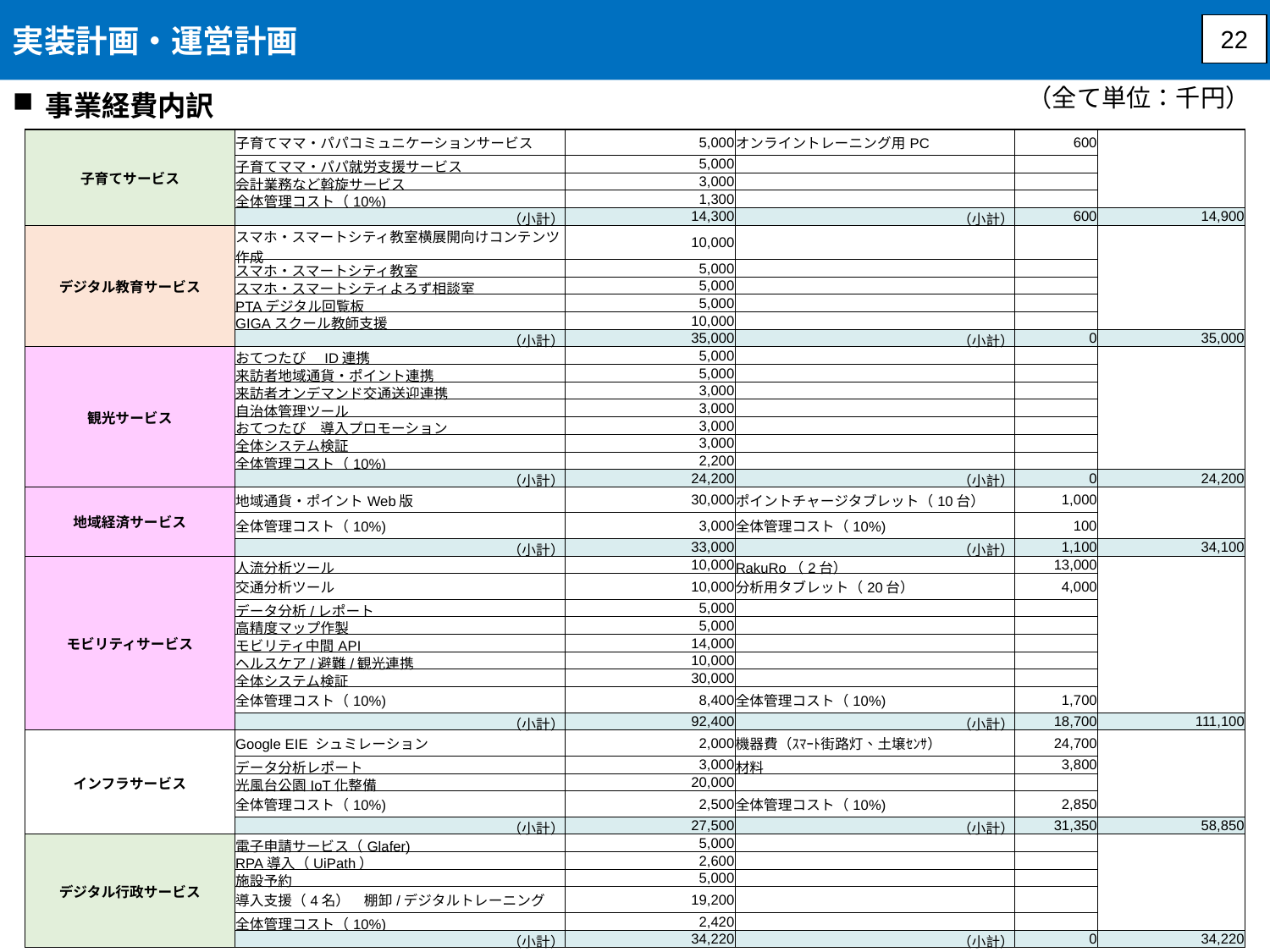

実装計画・運営計画
22
71
（全て単位：千円）
事業経費内訳
| 子育てサービス | 子育てママ・パパコミュニケーションサービス | 5,000 | オンライントレーニング用PC | 600 |  |
| --- | --- | --- | --- | --- | --- |
|  | 子育てママ・パパ就労支援サービス | 5,000 |  |  |  |
|  | 会計業務など斡旋サービス | 3,000 |  |  |  |
|  | 全体管理コスト（10%) | 1,300 |  |  |  |
|  | （小計） | 14,300 | （小計） | 600 | 14,900 |
| デジタル教育サービス | スマホ・スマートシティ教室横展開向けコンテンツ作成 | 10,000 |  |  |  |
|  | スマホ・スマートシティ教室 | 5,000 |  |  |  |
|  | スマホ・スマートシティよろず相談室 | 5,000 |  |  |  |
|  | PTAデジタル回覧板 | 5,000 |  |  |  |
|  | GIGAスクール教師支援 | 10,000 |  |  |  |
|  | （小計） | 35,000 | （小計） | 0 | 35,000 |
| 観光サービス | おてつたび　ID連携 | 5,000 |  |  |  |
|  | 来訪者地域通貨・ポイント連携 | 5,000 |  |  |  |
|  | 来訪者オンデマンド交通送迎連携 | 3,000 |  |  |  |
|  | 自治体管理ツール | 3,000 |  |  |  |
|  | おてつたび　導入プロモーション | 3,000 |  |  |  |
|  | 全体システム検証 | 3,000 |  |  |  |
|  | 全体管理コスト（10%) | 2,200 |  |  |  |
|  | （小計） | 24,200 | （小計） | 0 | 24,200 |
| 地域経済サービス | 地域通貨・ポイントWeb版 | 30,000 | ポイントチャージタブレット（10台） | 1,000 |  |
|  | 全体管理コスト（10%) | 3,000 | 全体管理コスト（10%) | 100 |  |
|  | （小計） | 33,000 | （小計） | 1,100 | 34,100 |
| モビリティサービス | 人流分析ツール | 10,000 | RakuRo（2台） | 13,000 |  |
|  | 交通分析ツール | 10,000 | 分析用タブレット（20台） | 4,000 |  |
|  | データ分析/レポート | 5,000 |  |  |  |
|  | 高精度マップ作製 | 5,000 |  |  |  |
|  | モビリティ中間API | 14,000 |  |  |  |
|  | ヘルスケア/避難/観光連携 | 10,000 |  |  |  |
|  | 全体システム検証 | 30,000 |  |  |  |
|  | 全体管理コスト（10%) | 8,400 | 全体管理コスト（10%) | 1,700 |  |
|  | （小計） | 92,400 | （小計） | 18,700 | 111,100 |
| インフラサービス | Google EIE シュミレーション | 2,000 | 機器費（ｽﾏｰﾄ街路灯、土壌ｾﾝｻ） | 24,700 |  |
|  | データ分析レポート | 3,000 | 材料 | 3,800 |  |
|  | 光風台公園IoT化整備 | 20,000 |  |  |  |
|  | 全体管理コスト（10%) | 2,500 | 全体管理コスト（10%) | 2,850 |  |
|  | （小計） | 27,500 | （小計） | 31,350 | 58,850 |
| デジタル行政サービス | 電子申請サービス（Glafer) | 5,000 |  |  |  |
|  | RPA導入（UiPath） | 2,600 |  |  |  |
|  | 施設予約 | 5,000 |  |  |  |
|  | 導入支援（4名）　棚卸/デジタルトレーニング | 19,200 |  |  |  |
|  | 全体管理コスト（10%) | 2,420 |  |  |  |
|  | （小計） | 34,220 | （小計） | 0 | 34,220 |